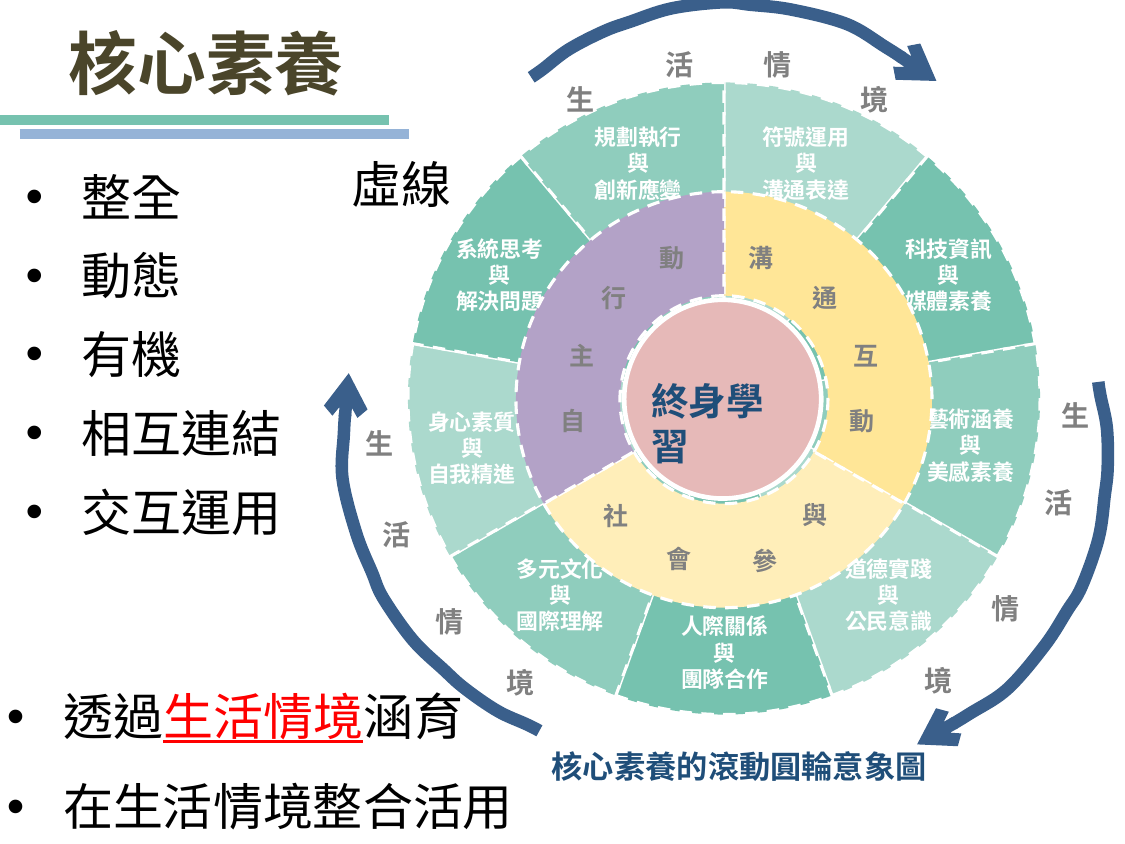

# 核心素養

活
情
境
生

### Chart

| Category | 銷售 |
|---|---|
| 第一季 | 11.1 |
| 第二季 | 11.1 |
| 第三季 | 11.1 |
| 第四季 | 11.1 |
規劃執行
與
創新應變
符號運用
與
溝通表達
系統思考
與
解決問題
科技資訊
與
媒體素養
藝術涵養
與
美感素養
身心素質
與
自我精進
多元文化
與
國際理解
道德實踐
與
公民意識
人際關係
與
團隊合作

### Chart

| Category | 銷售 |
|---|---|
| 第一季 | 3.3 |
| 第二季 | 3.3 |
| 第三季 | 3.3 |
| 第四季 | None |
動
溝
行
通
主
互
自
動
與
社
會
參

終身學習
生
活

情
境
生
活

情
境
虛線
整全
動態
有機
相互連結
交互運用
透過生活情境涵育
在生活情境整合活用
核心素養的滾動圓輪意象圖